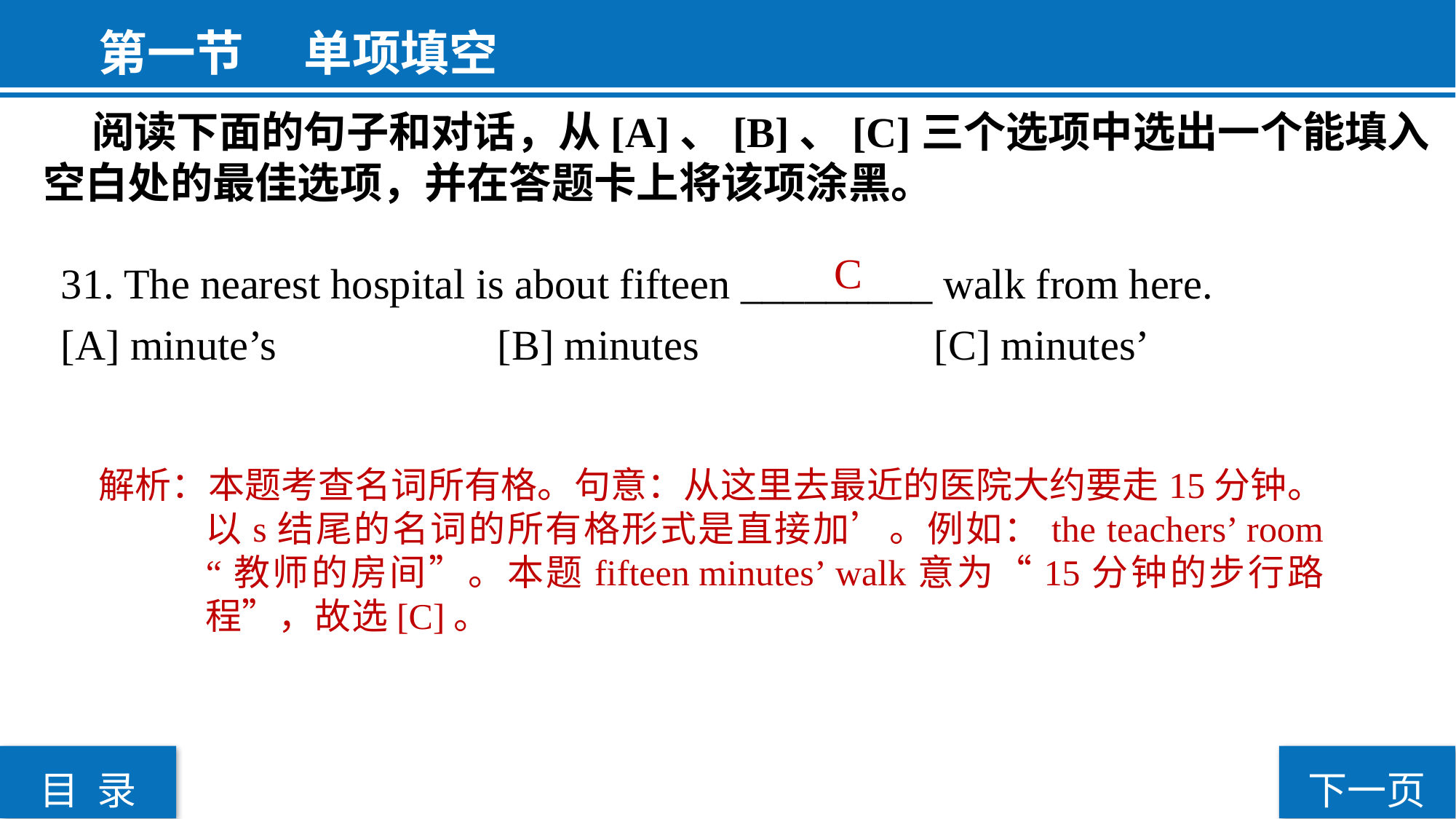

第一节  单项填空
    阅读下面的句子和对话，从[A]、[B]、[C]三个选项中选出一个能填入空白处的最佳选项，并在答题卡上将该项涂黑。
 C
31. The nearest hospital is about fifteen _________ walk from here.
[A] minute’s 		[B] minutes 			[C] minutes’
解析：本题考查名词所有格。句意：从这里去最近的医院大约要走15分钟。以s结尾的名词的所有格形式是直接加’。例如：the teachers’ room “教师的房间”。本题fifteen minutes’ walk意为“15分钟的步行路程”，故选[C]。